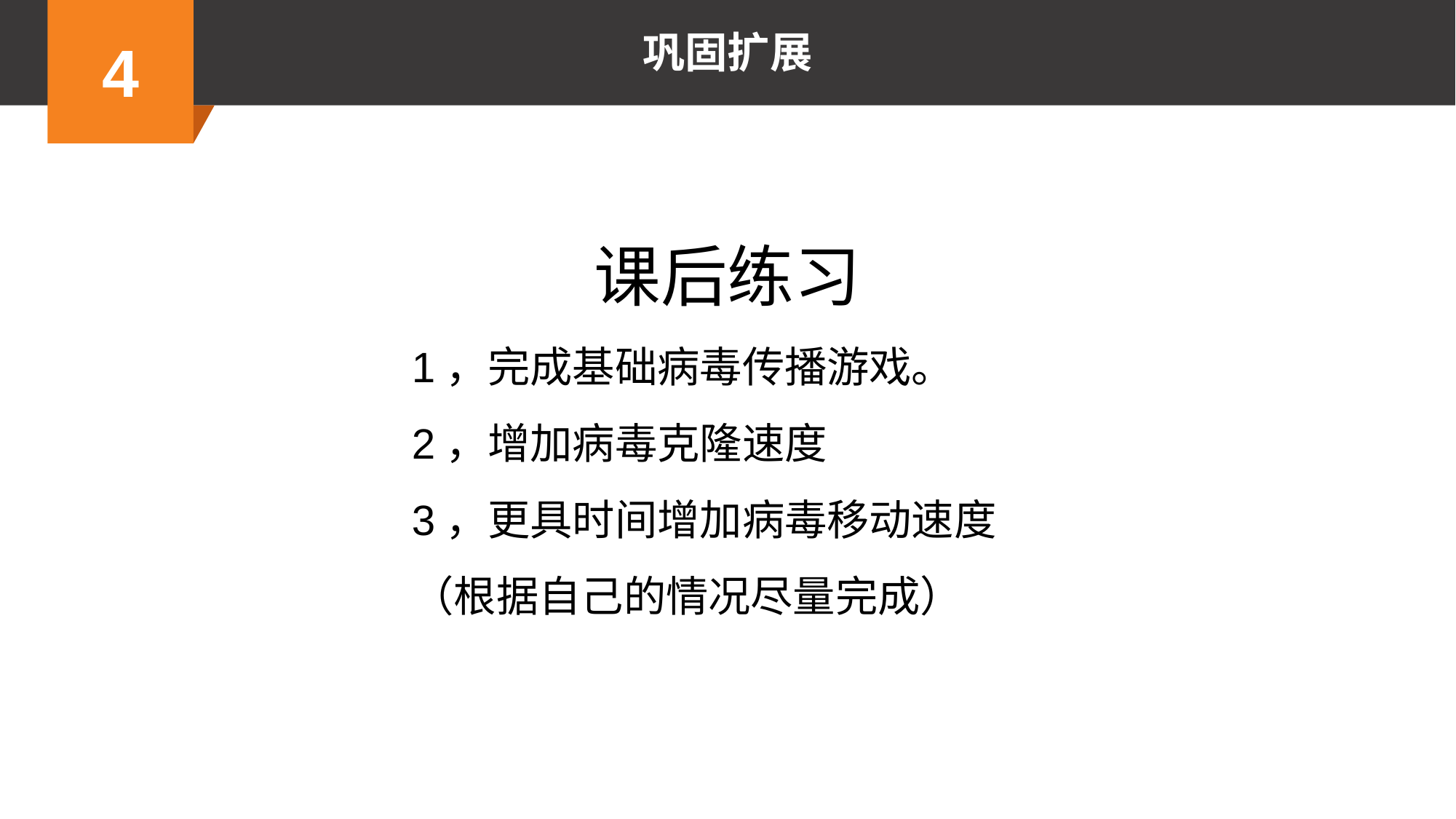

课后练习
1，完成基础病毒传播游戏。
2，增加病毒克隆速度
3，更具时间增加病毒移动速度
（根据自己的情况尽量完成）